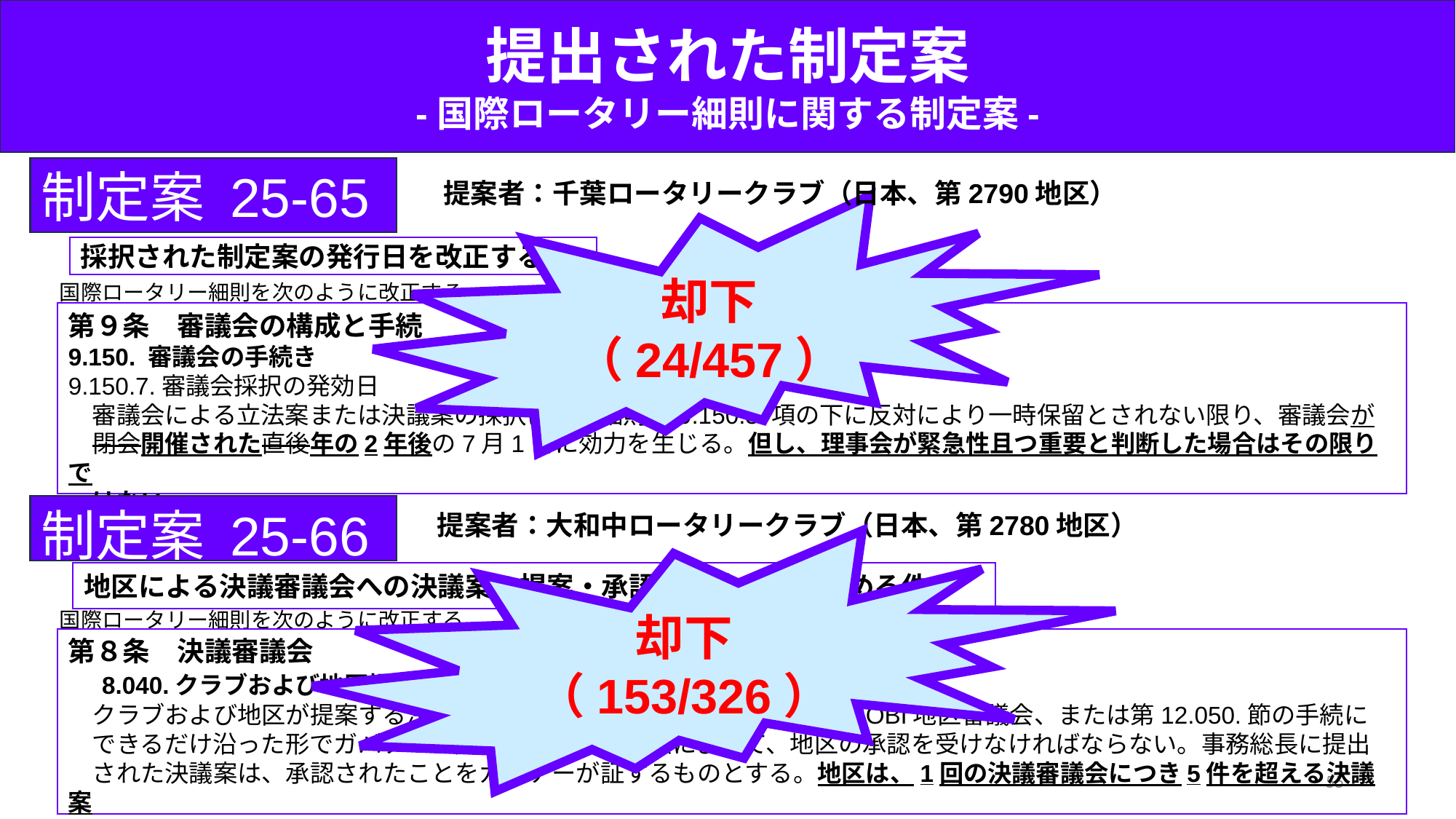

提出された制定案
-国際ロータリー細則に関する制定案-
制定案 25-65
提案者：千葉ロータリークラブ（日本、第2790地区）
却下
（24/457）
採択された制定案の発行日を改正する件
国際ロータリー細則を次のように改正する。
第９条　審議会の構成と手続
9.150. 審議会の手続き
9.150.7.審議会採択の発効日
　審議会による立法案または決議案の採択は、本細則第9.150.3.項の下に反対により一時保留とされない限り、審議会が
　閉会開催された直後年の2年後の7月1日に効力を生じる。但し、理事会が緊急性且つ重要と判断した場合はその限りで
　はない。

制定案 25-66
提案者：大和中ロータリークラブ（日本、第2780地区）
却下
（153/326）
地区による決議審議会への決議案の提案・承認は５件までと定める件
国際ロータリー細則を次のように改正する。
第８条　決議審議会
　8.040.クラブおよび地区提出の決議案の承認
　クラブおよび地区が提案する決議案は地区大会、地区立法案検討会、ROBI地区審議会、または第12.050.節の手続に
　できるだけ沿った形でガバナーの実施するクラブ投票によって、地区の承認を受けなければならない。事務総長に提出
　された決議案は、承認されたことをガバナーが証するものとする。地区は、1回の決議審議会につき5件を超える決議案
　を決議案を提出もしくは承認すべきではない。

55